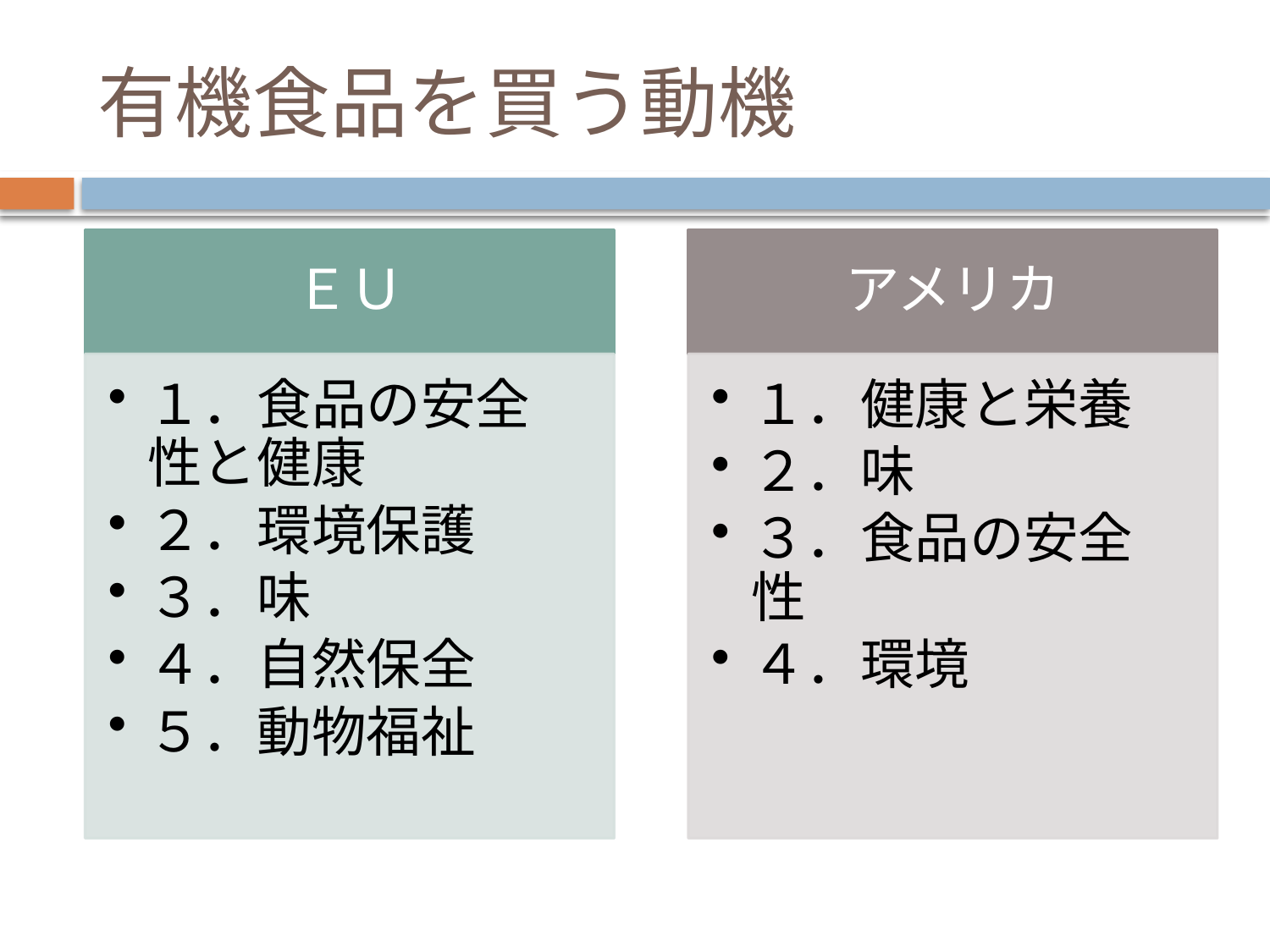

# 有機食品を買う動機
ＥＵ
１．食品の安全性と健康
２．環境保護
３．味
４．自然保全
５．動物福祉
アメリカ
１．健康と栄養
２．味
３．食品の安全性
４．環境